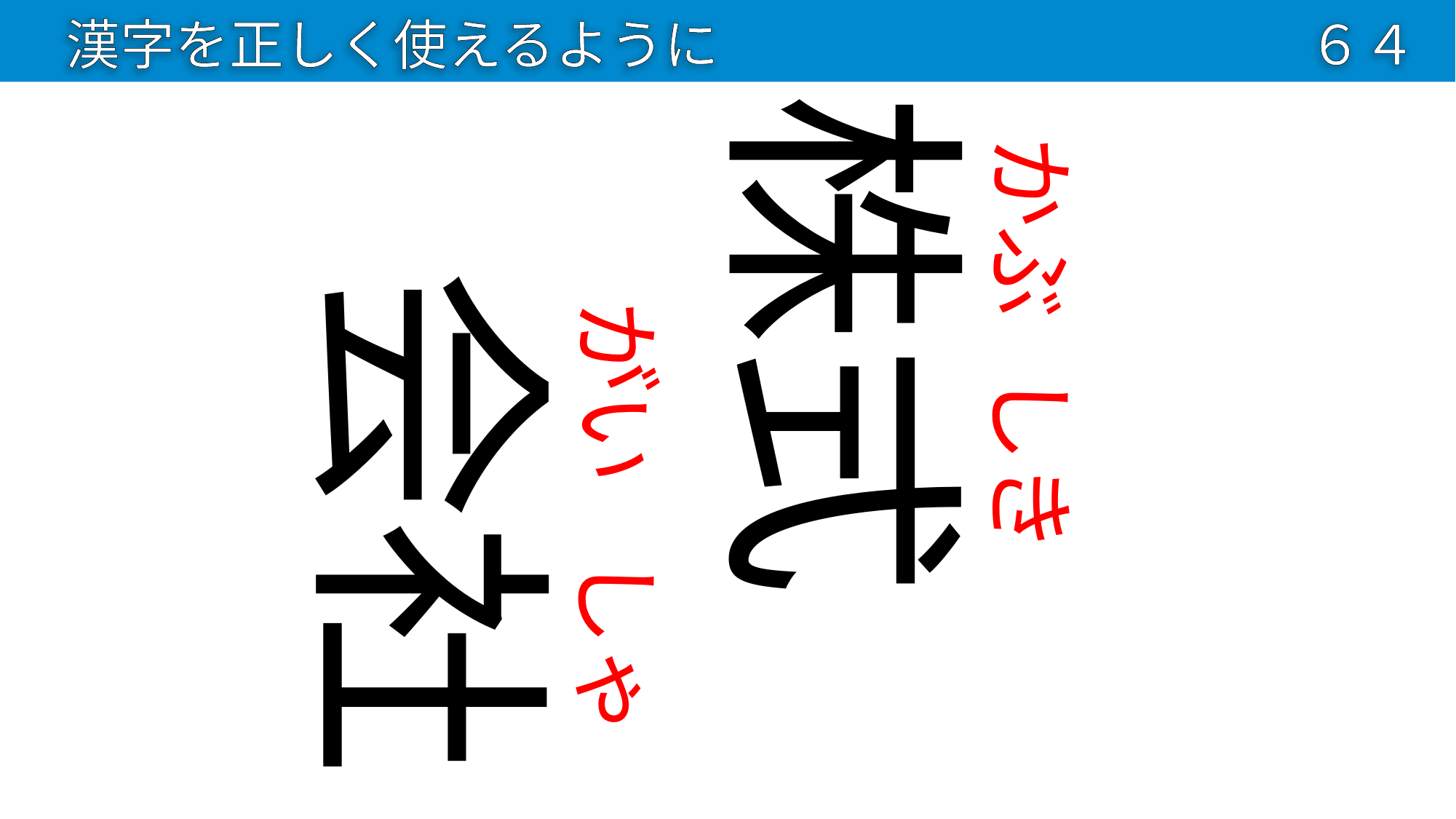

漢字を正しく使えるように
６４
株式
かぶ
会社
がい
しき
しゃ